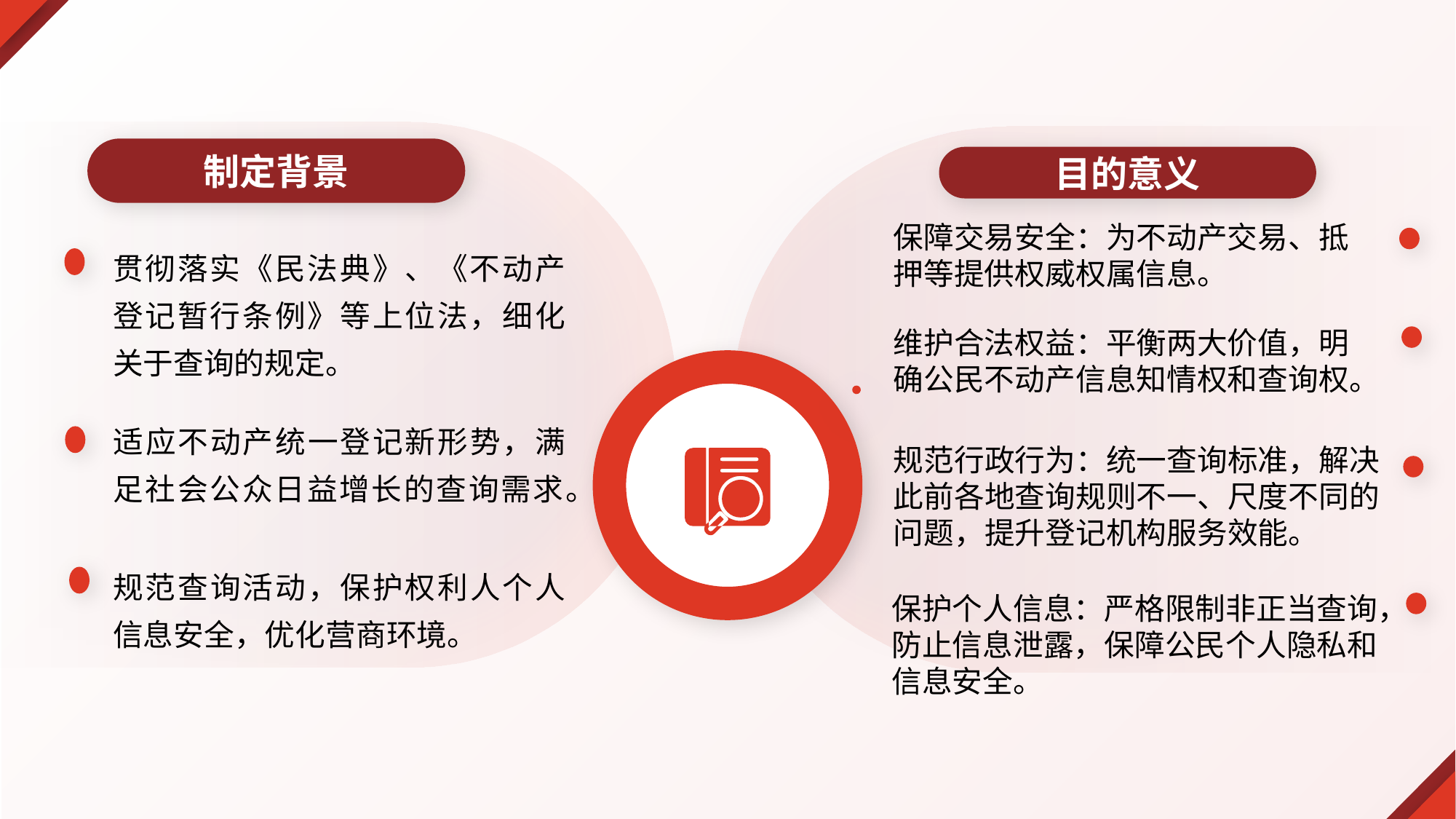

制定背景
贯彻落实《民法典》、《不动产登记暂行条例》等上位法，细化关于查询的规定。

适应不动产统一登记新形势，满足社会公众日益增长的查询需求。

规范查询活动，保护权利人个人信息安全，优化营商环境。

目的意义
保障交易安全：为不动产交易、抵押等提供权威权属信息。

维护合法权益：平衡两大价值，明确公民不动产信息知情权和查询权。

规范行政行为：统一查询标准，解决此前各地查询规则不一、尺度不同的问题，提升登记机构服务效能。

保护个人信息：严格限制非正当查询，防止信息泄露，保障公民个人隐私和信息安全。